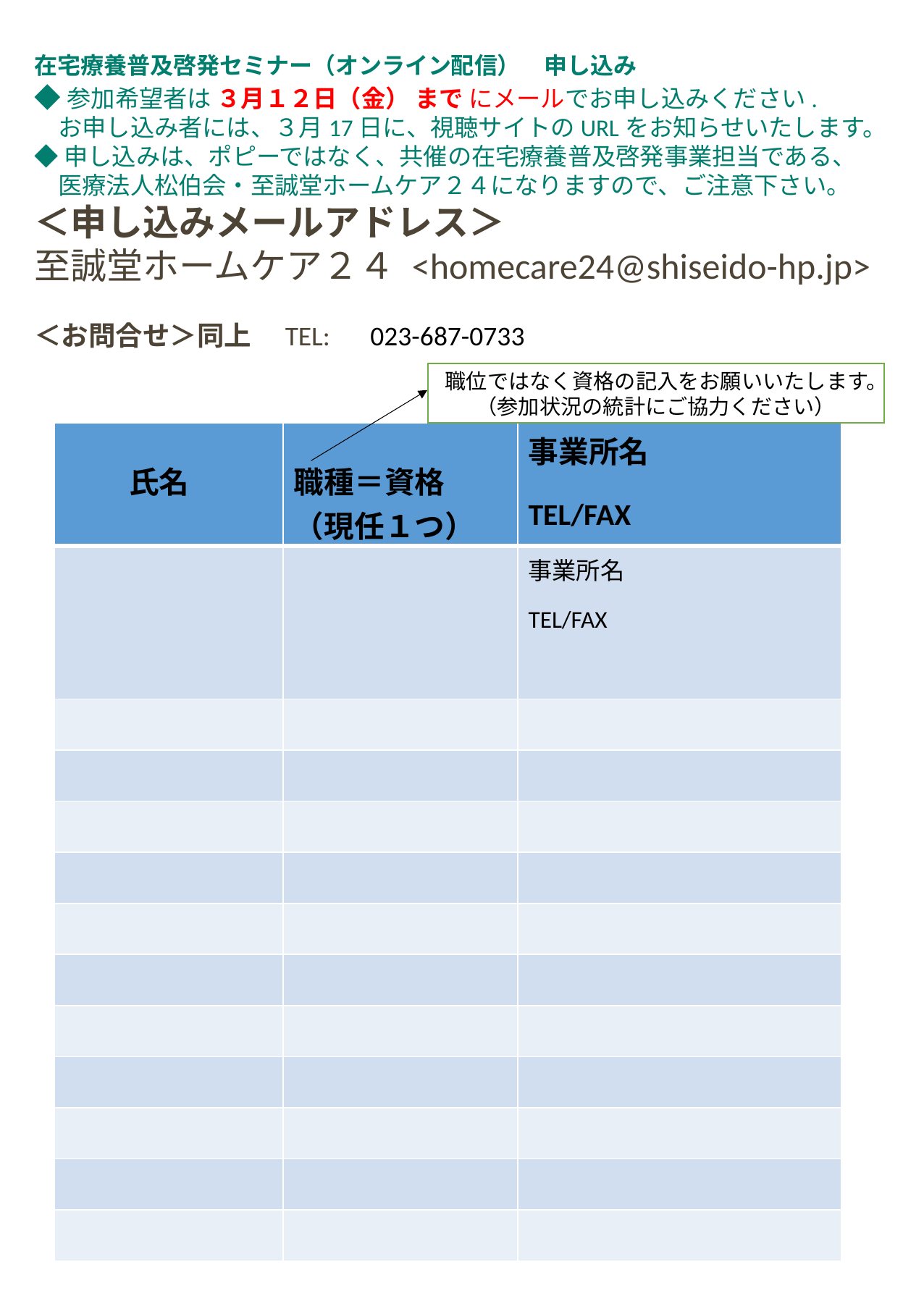

在宅療養普及啓発セミナー（オンライン配信）　申し込み
◆参加希望者は ３月１２日（金） まで にメールでお申し込みください.
　お申し込み者には、３月17日に、視聴サイトのURLをお知らせいたします。
◆申し込みは、ポピーではなく、共催の在宅療養普及啓発事業担当である、
　医療法人松伯会・至誠堂ホームケア２４になりますので、ご注意下さい。
＜申し込みメールアドレス＞
至誠堂ホームケア２４ <homecare24@shiseido-hp.jp>

＜お問合せ＞同上　TEL:　023-687-0733

職位ではなく資格の記入をお願いいたします。
（参加状況の統計にご協力ください）
| 氏名 | 職種＝資格 （現任１つ） | 事業所名 TEL/FAX |
| --- | --- | --- |
|  |  | 事業所名 TEL/FAX |
|  |  |  |
|  |  |  |
|  |  |  |
|  |  |  |
|  |  |  |
|  |  |  |
|  |  |  |
|  |  |  |
|  |  |  |
|  |  |  |
|  |  |  |